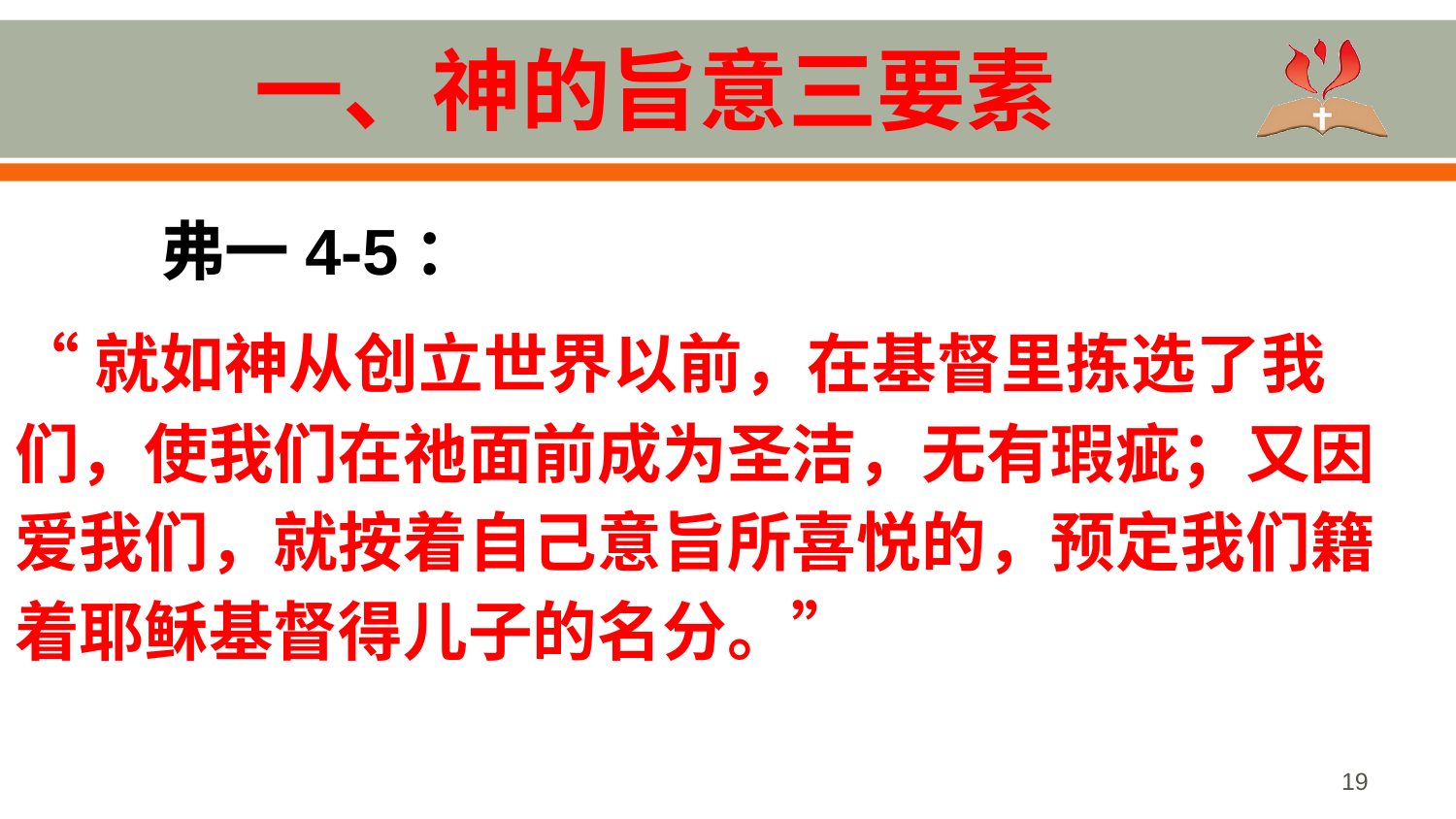

# 一、神的旨意三要素
	弗一4-5：
“就如神从创立世界以前，在基督里拣选了我们，使我们在祂面前成为圣洁，无有瑕疵；又因爱我们，就按着自己意旨所喜悦的，预定我们籍着耶稣基督得儿子的名分。”

19